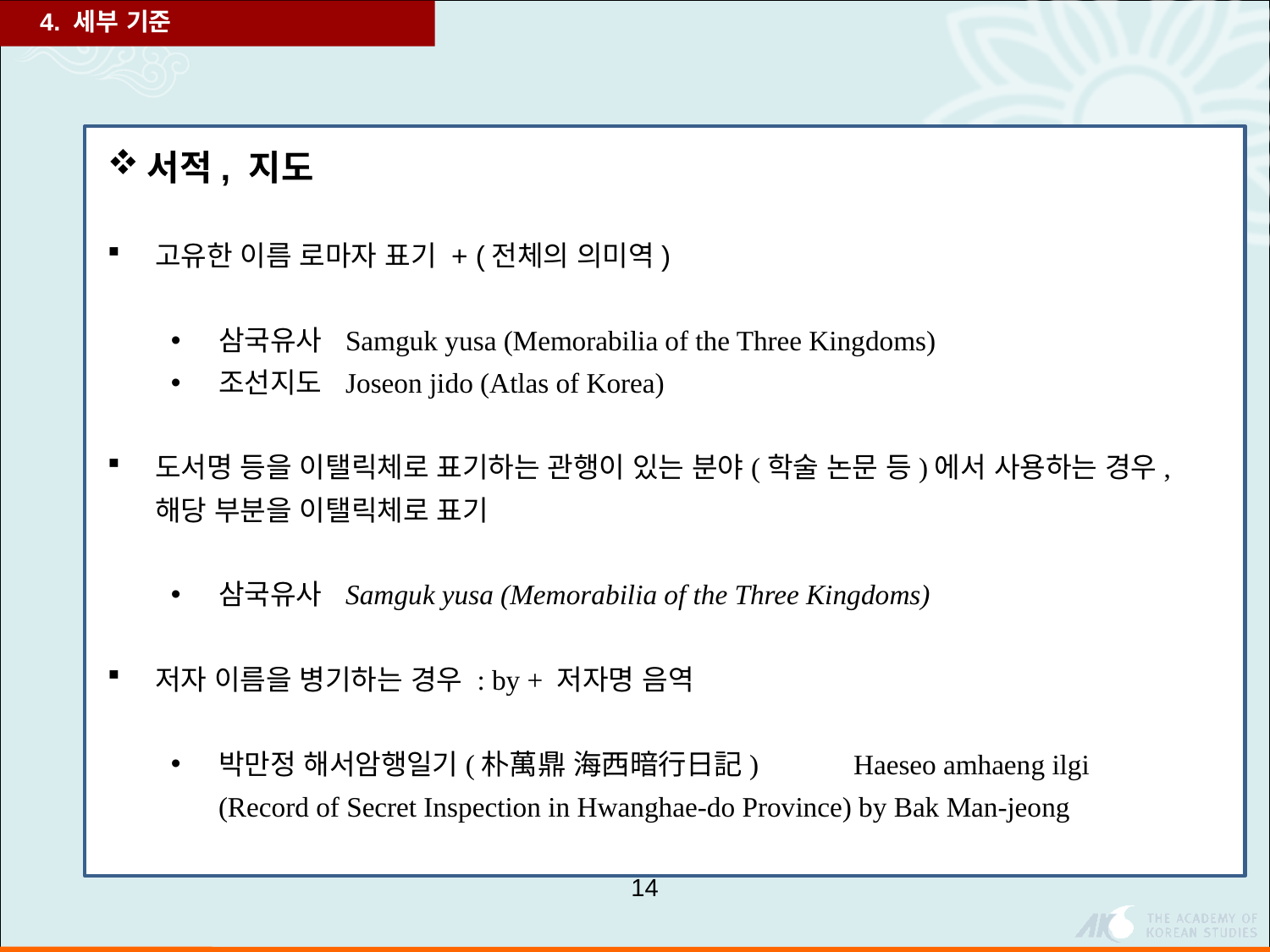

4. 세부 기준

서적, 지도

고유한 이름 로마자 표기 + (전체의 의미역)

삼국유사 	Samguk yusa (Memorabilia of the Three Kingdoms)
조선지도 	Joseon jido (Atlas of Korea)

도서명 등을 이탤릭체로 표기하는 관행이 있는 분야(학술 논문 등)에서 사용하는 경우, 해당 부분을 이탤릭체로 표기

삼국유사  	Samguk yusa (Memorabilia of the Three Kingdoms)

저자 이름을 병기하는 경우 : by + 저자명 음역

박만정 해서암행일기(朴萬鼎 海西暗行日記) 	Haeseo amhaeng ilgi (Record of Secret Inspection in Hwanghae-do Province) by Bak Man-jeong

14